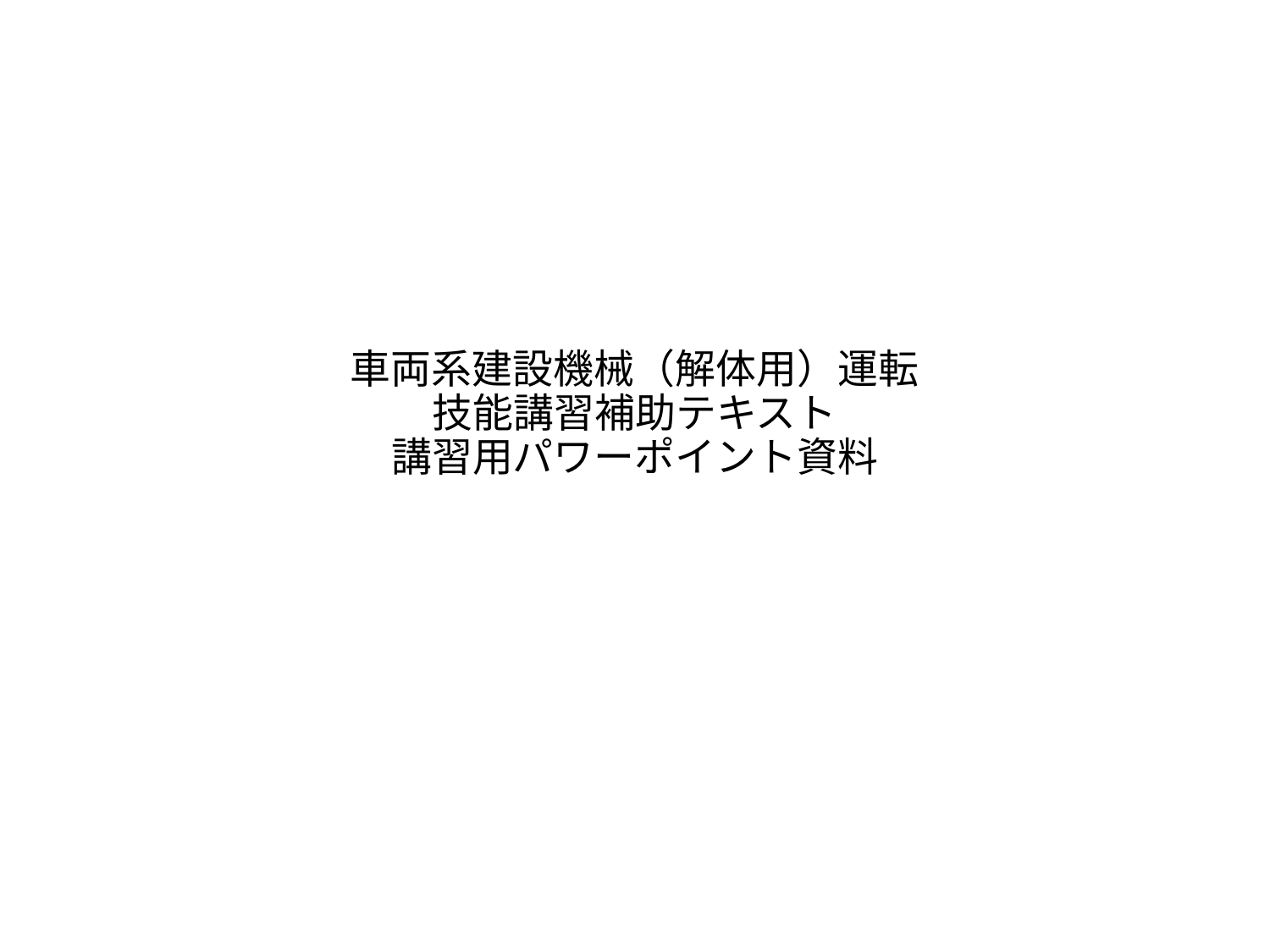

# 車両系建設機械（解体用）運転 技能講習補助テキスト 講習用パワーポイント資料